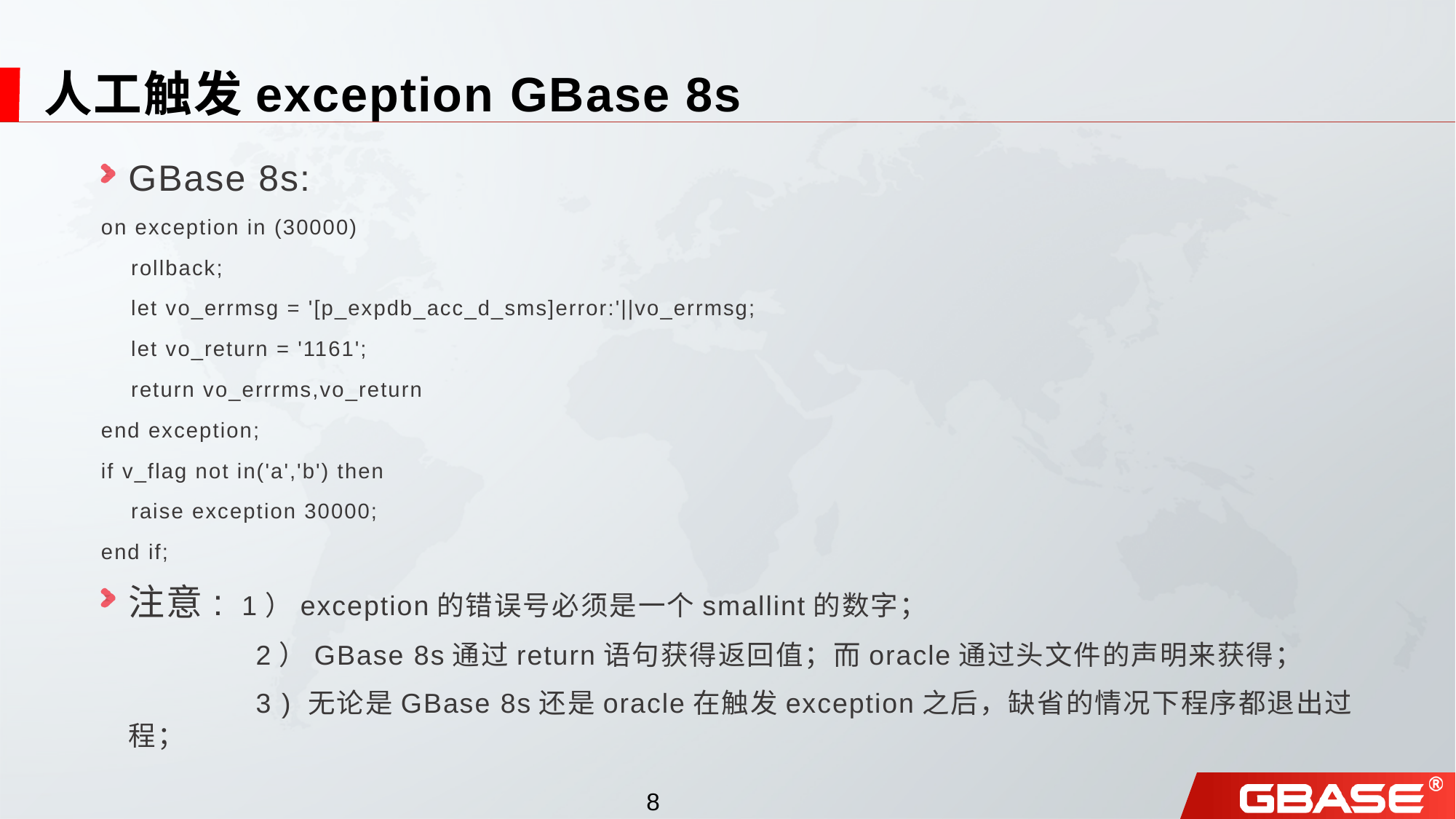

# 人工触发exception GBase 8s
GBase 8s:
on exception in (30000)
    rollback;
    let vo_errmsg = '[p_expdb_acc_d_sms]error:'||vo_errmsg;
    let vo_return = '1161';
    return vo_errrms,vo_return
end exception;
if v_flag not in('a','b') then
    raise exception 30000;
end if;
注意:  1）exception的错误号必须是一个smallint的数字；
		  2）GBase 8s通过return语句获得返回值；而oracle通过头文件的声明来获得；
		  3 ) 无论是GBase 8s还是oracle在触发exception之后，缺省的情况下程序都退出过程；